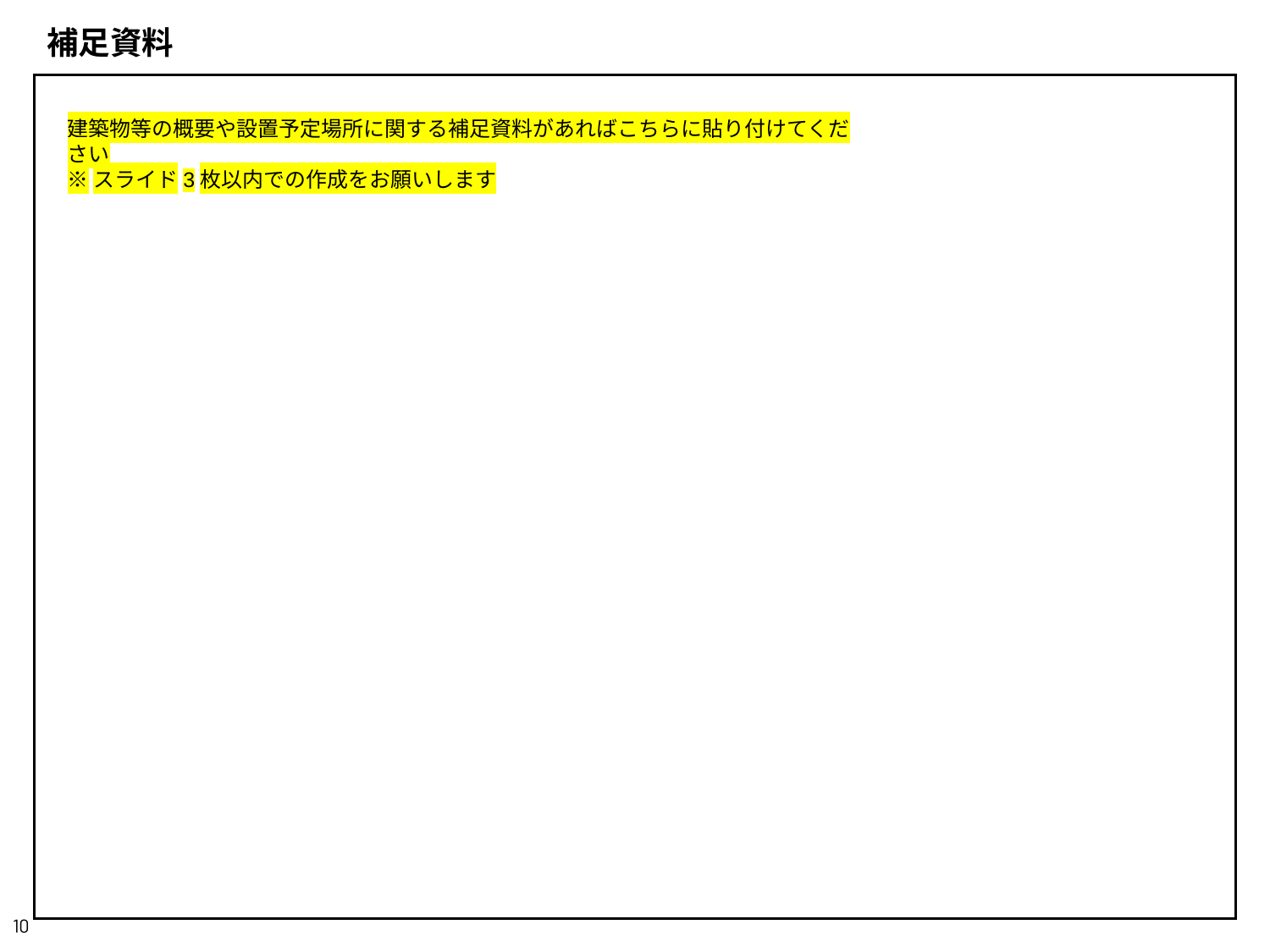

補足資料

建築物等の概要や設置予定場所に関する補足資料があればこちらに貼り付けてください
※スライド3枚以内での作成をお願いします
10